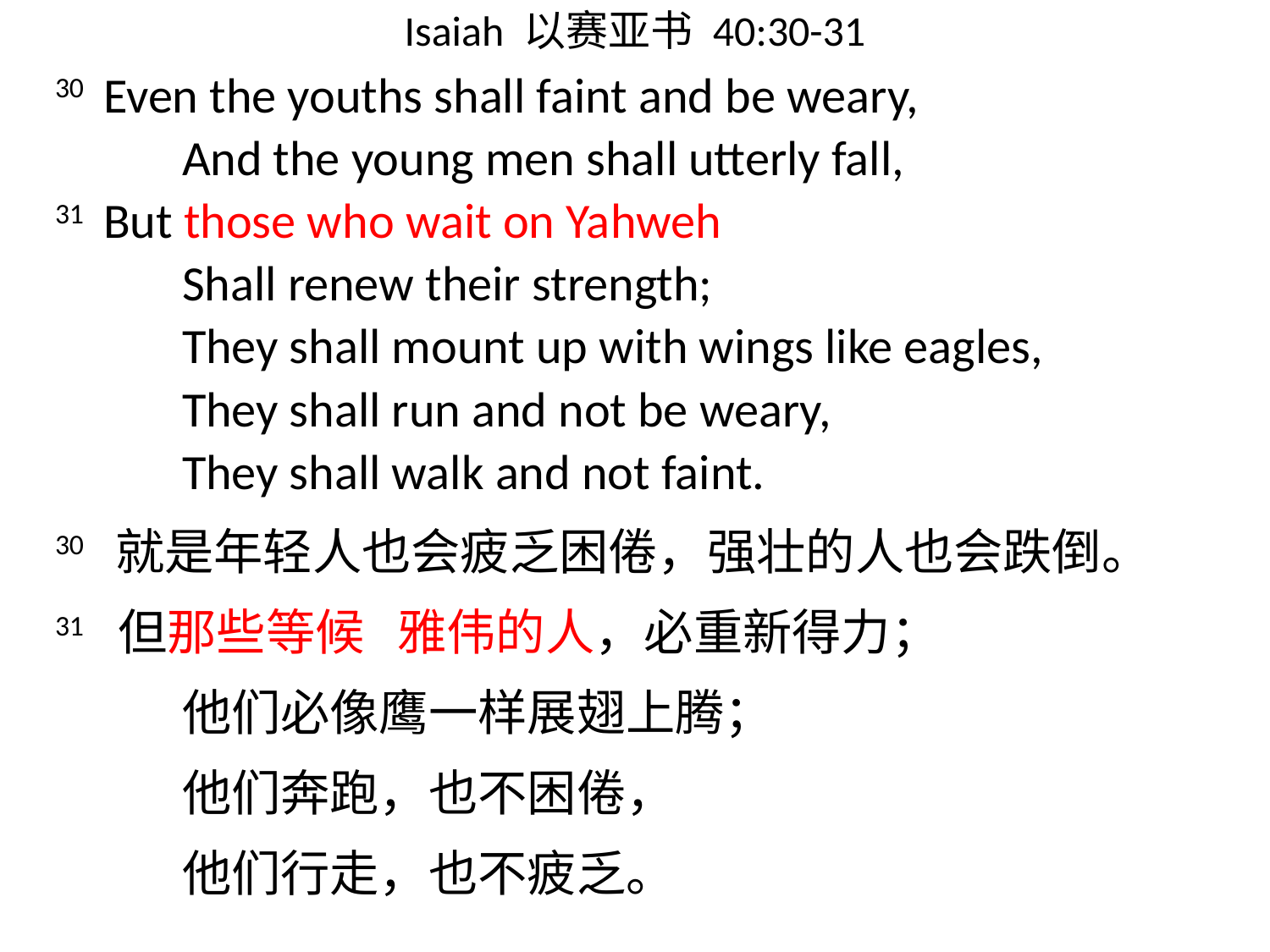

# Isaiah 以赛亚书 40:30-31
30   Even the youths shall faint and be weary,
	And the young men shall utterly fall,
31   But those who wait on Yahweh
	Shall renew their strength;
	They shall mount up with wings like eagles,
	They shall run and not be weary,
	They shall walk and not faint.
30   就是年轻人也会疲乏困倦，强壮的人也会跌倒。
31  但那些等候   雅伟的人，必重新得力；
	他们必像鹰一样展翅上腾；
	他们奔跑，也不困倦，
	他们行走，也不疲乏。